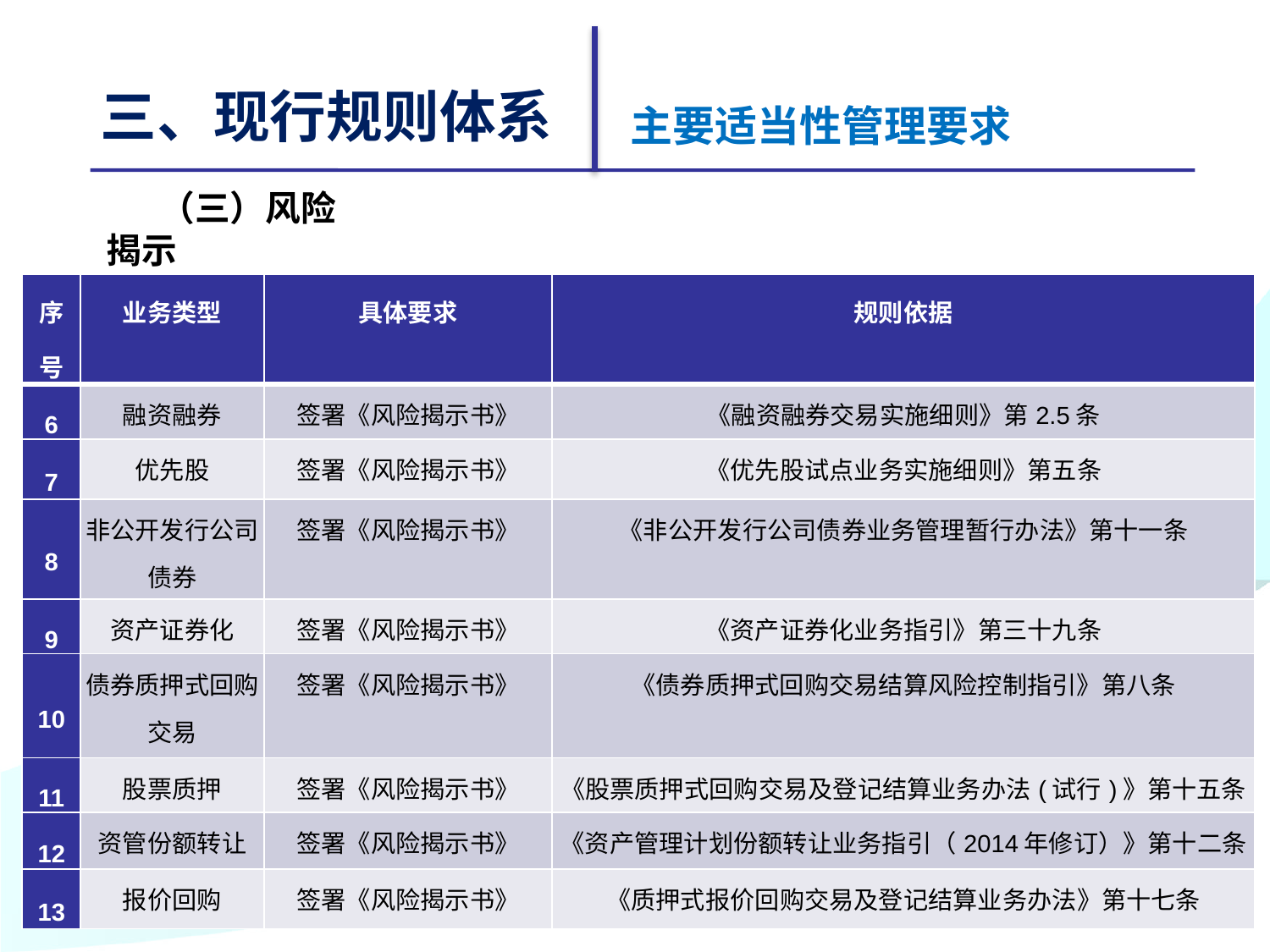

三、现行规则体系

主要适当性管理要求

（三）风险揭示
| 序号 | 业务类型 | 具体要求 | 规则依据 |
| --- | --- | --- | --- |
| 6 | 融资融券 | 签署《风险揭示书》 | 《融资融券交易实施细则》第2.5条 |
| 7 | 优先股 | 签署《风险揭示书》 | 《优先股试点业务实施细则》第五条 |
| 8 | 非公开发行公司债券 | 签署《风险揭示书》 | 《非公开发行公司债券业务管理暂行办法》第十一条 |
| 9 | 资产证券化 | 签署《风险揭示书》 | 《资产证券化业务指引》第三十九条 |
| 10 | 债券质押式回购交易 | 签署《风险揭示书》 | 《债券质押式回购交易结算风险控制指引》第八条 |
| 11 | 股票质押 | 签署《风险揭示书》 | 《股票质押式回购交易及登记结算业务办法(试行)》第十五条 |
| 12 | 资管份额转让 | 签署《风险揭示书》 | 《资产管理计划份额转让业务指引（2014年修订）》第十二条 |
| 13 | 报价回购 | 签署《风险揭示书》 | 《质押式报价回购交易及登记结算业务办法》第十七条 |